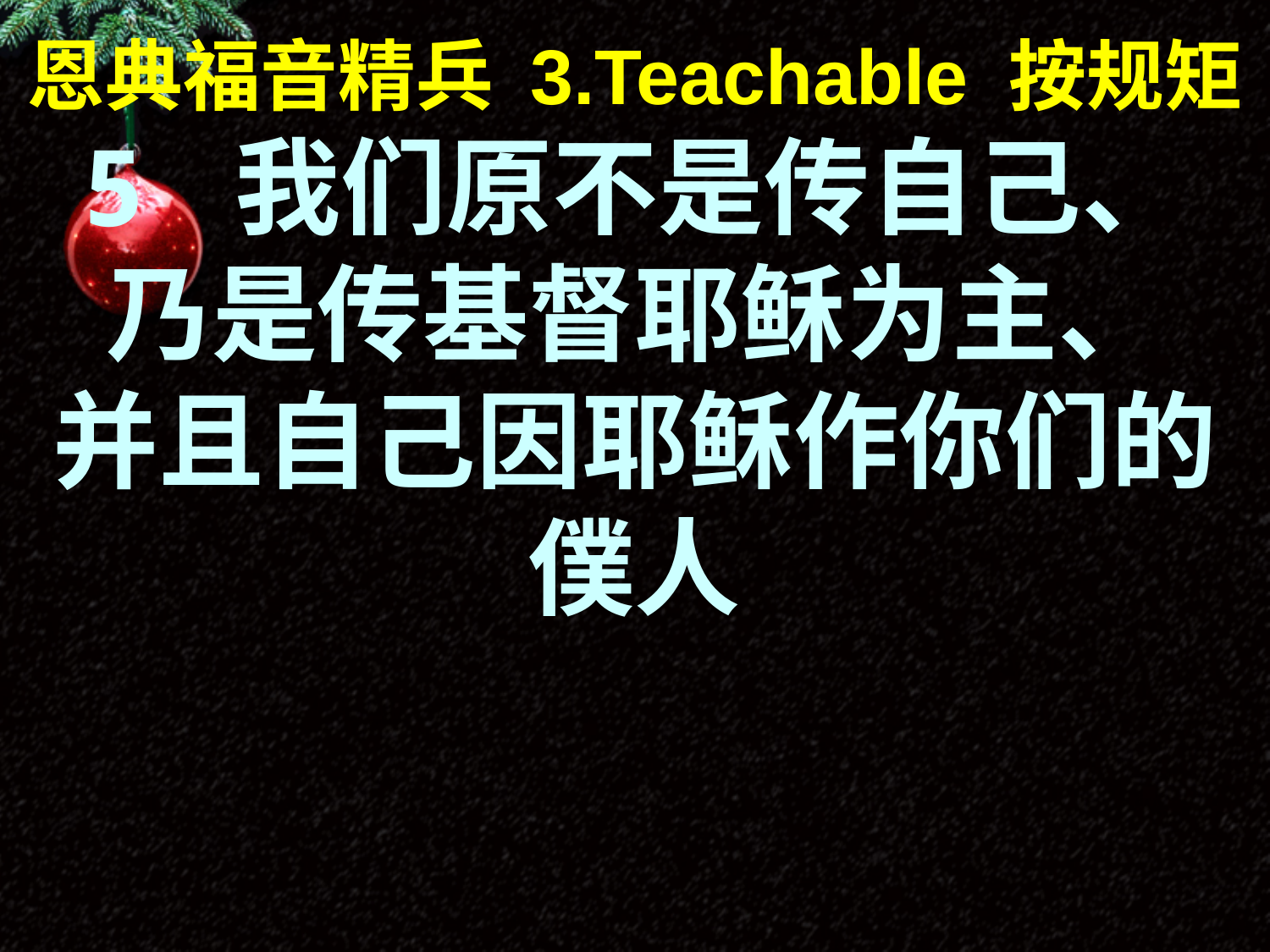

恩典福音精兵 3.Teachable 按规矩
5 我们原不是传自己、
乃是传基督耶稣为主、
并且自己因耶稣作你们的僕人